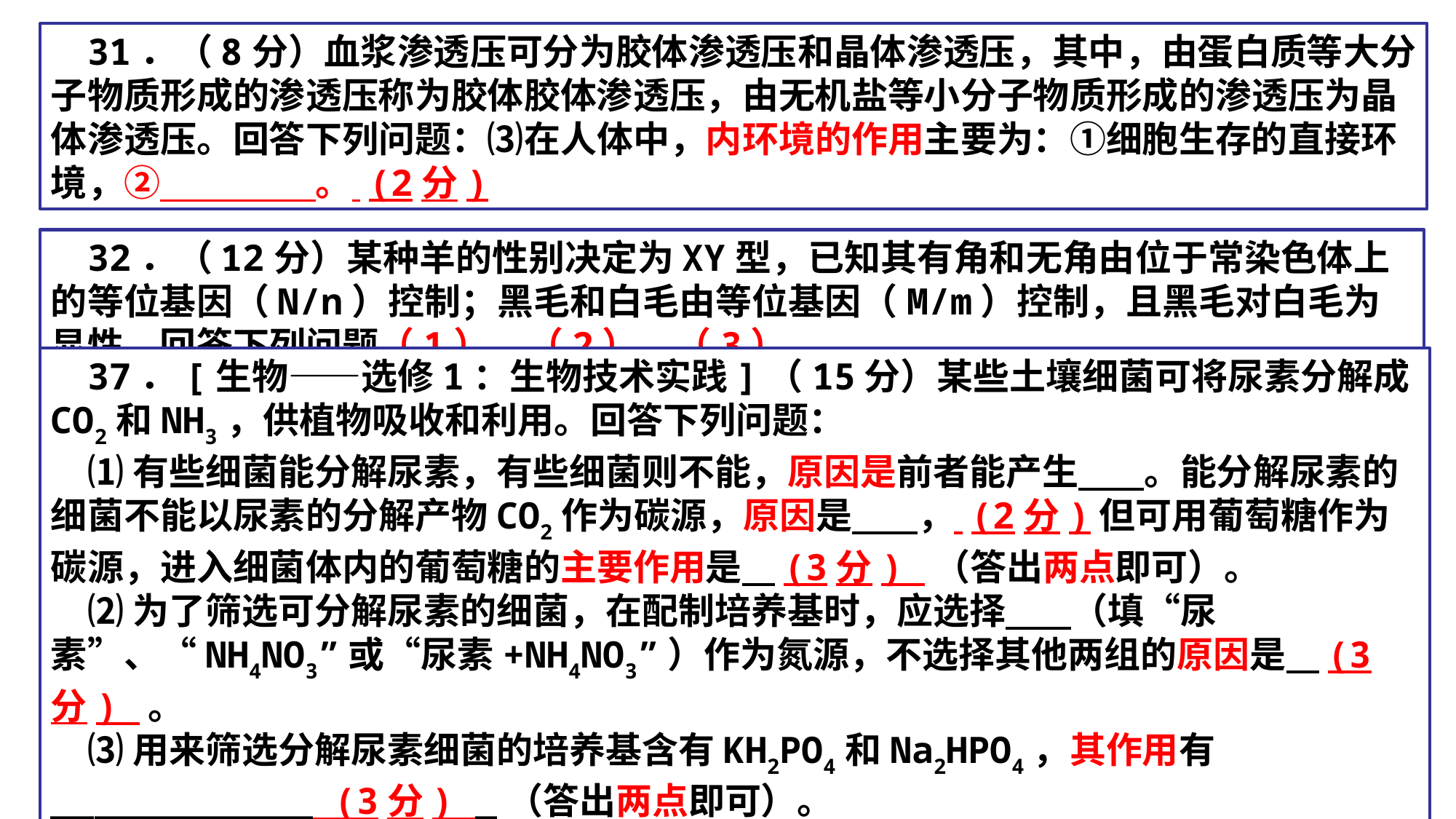

31．（8分）血浆渗透压可分为胶体渗透压和晶体渗透压，其中，由蛋白质等大分子物质形成的渗透压称为胶体胶体渗透压，由无机盐等小分子物质形成的渗透压为晶体渗透压。回答下列问题：⑶在人体中，内环境的作用主要为：①细胞生存的直接环境，②                   。 (2分)
32．（12分）某种羊的性别决定为XY型，已知其有角和无角由位于常染色体上的等位基因（N/n）控制；黑毛和白毛由等位基因（M/m）控制，且黑毛对白毛为显性，回答下列问题（1）、（2）、（3）
37．[生物——选修1：生物技术实践]（15分）某些土壤细菌可将尿素分解成CO2和NH3，供植物吸收和利用。回答下列问题：
⑴有些细菌能分解尿素，有些细菌则不能，原因是前者能产生        。能分解尿素的细菌不能以尿素的分解产物CO2作为碳源，原因是        ， (2分)但可用葡萄糖作为碳源，进入细菌体内的葡萄糖的主要作用是    (3分) （答出两点即可）。
⑵为了筛选可分解尿素的细菌，在配制培养基时，应选择        （填“尿素”、“NH4NO3”或“尿素+NH4NO3”）作为氮源，不选择其他两组的原因是    (3分) 。
⑶用来筛选分解尿素细菌的培养基含有KH2PO4和Na2HPO4，其作用有____________ (3分) _（答出两点即可）。